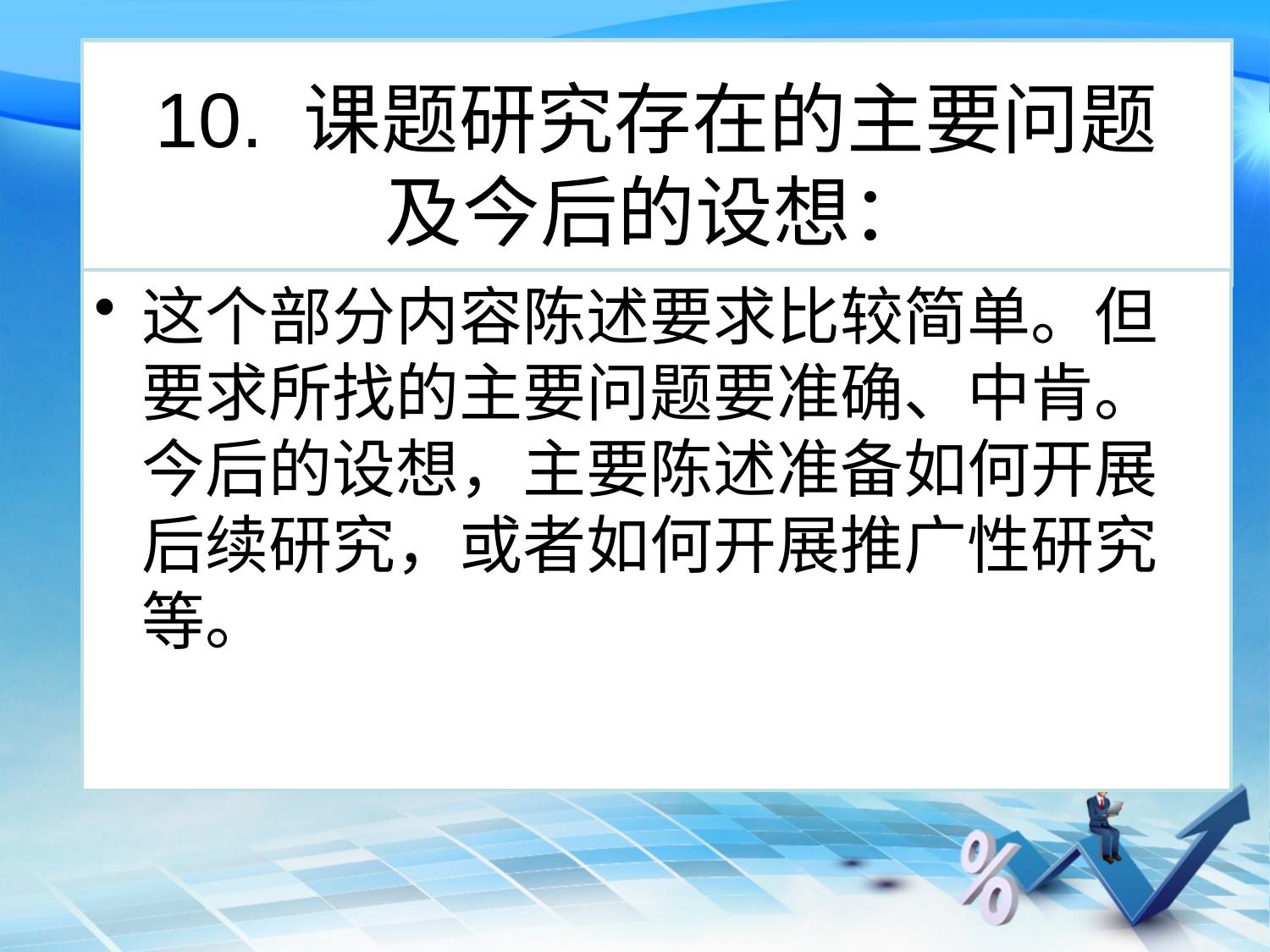

# 10. 课题研究存在的主要问题 及今后的设想：
这个部分内容陈述要求比较简单。但要求所找的主要问题要准确、中肯。今后的设想，主要陈述准备如何开展后续研究，或者如何开展推广性研究等。
41